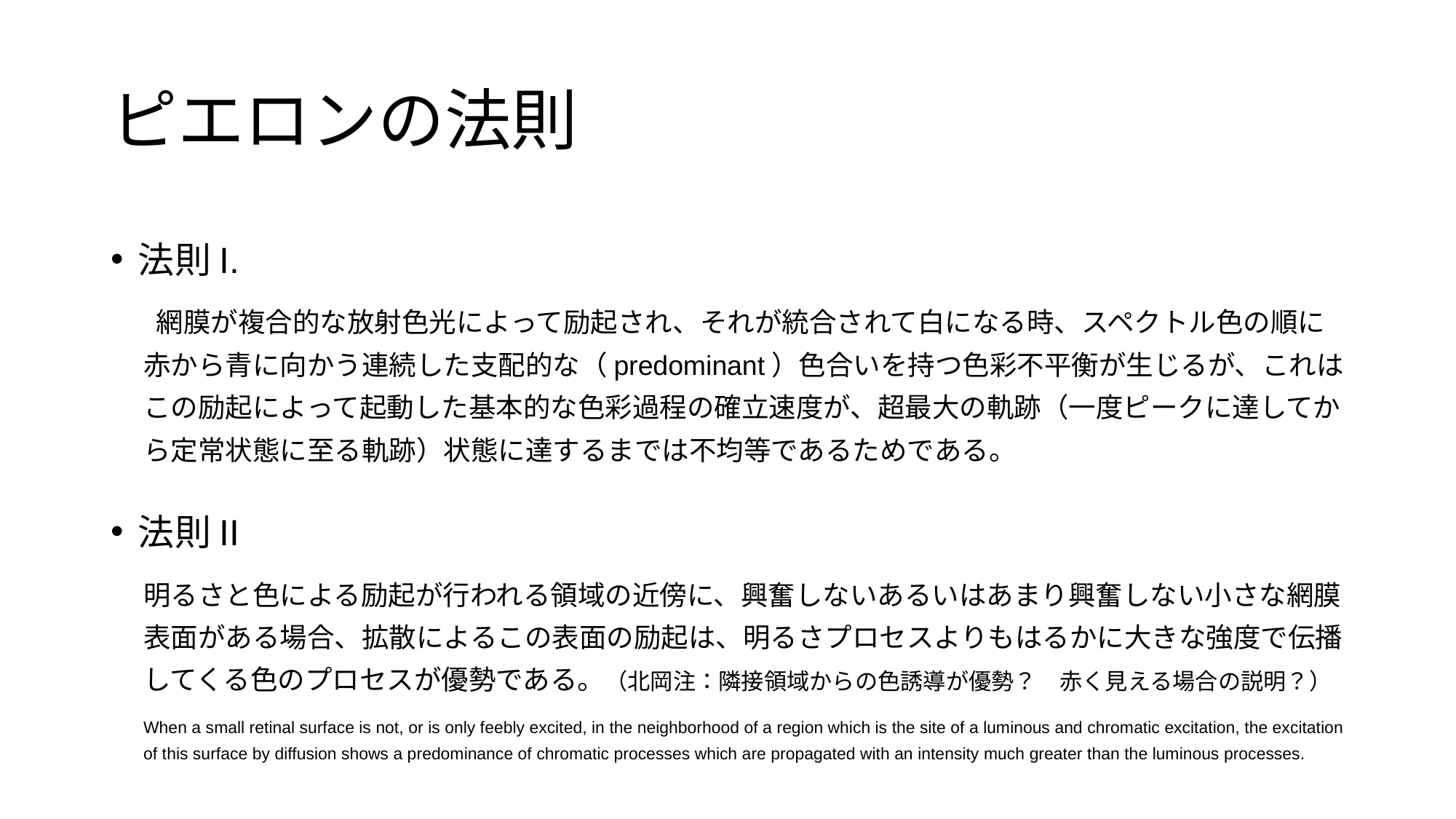

# ピエロンの法則
法則I.
 網膜が複合的な放射色光によって励起され、それが統合されて白になる時、スペクトル色の順に赤から青に向かう連続した支配的な（predominant）色合いを持つ色彩不平衡が生じるが、これはこの励起によって起動した基本的な色彩過程の確立速度が、超最大の軌跡（一度ピークに達してから定常状態に至る軌跡）状態に達するまでは不均等であるためである。
法則II
明るさと色による励起が行われる領域の近傍に、興奮しないあるいはあまり興奮しない小さな網膜表面がある場合、拡散によるこの表面の励起は、明るさプロセスよりもはるかに大きな強度で伝播してくる色のプロセスが優勢である。（北岡注：隣接領域からの色誘導が優勢？　赤く見える場合の説明？）
When a small retinal surface is not, or is only feebly excited, in the neighborhood of a region which is the site of a luminous and chromatic excitation, the excitation of this surface by diffusion shows a predominance of chromatic processes which are propagated with an intensity much greater than the luminous processes.